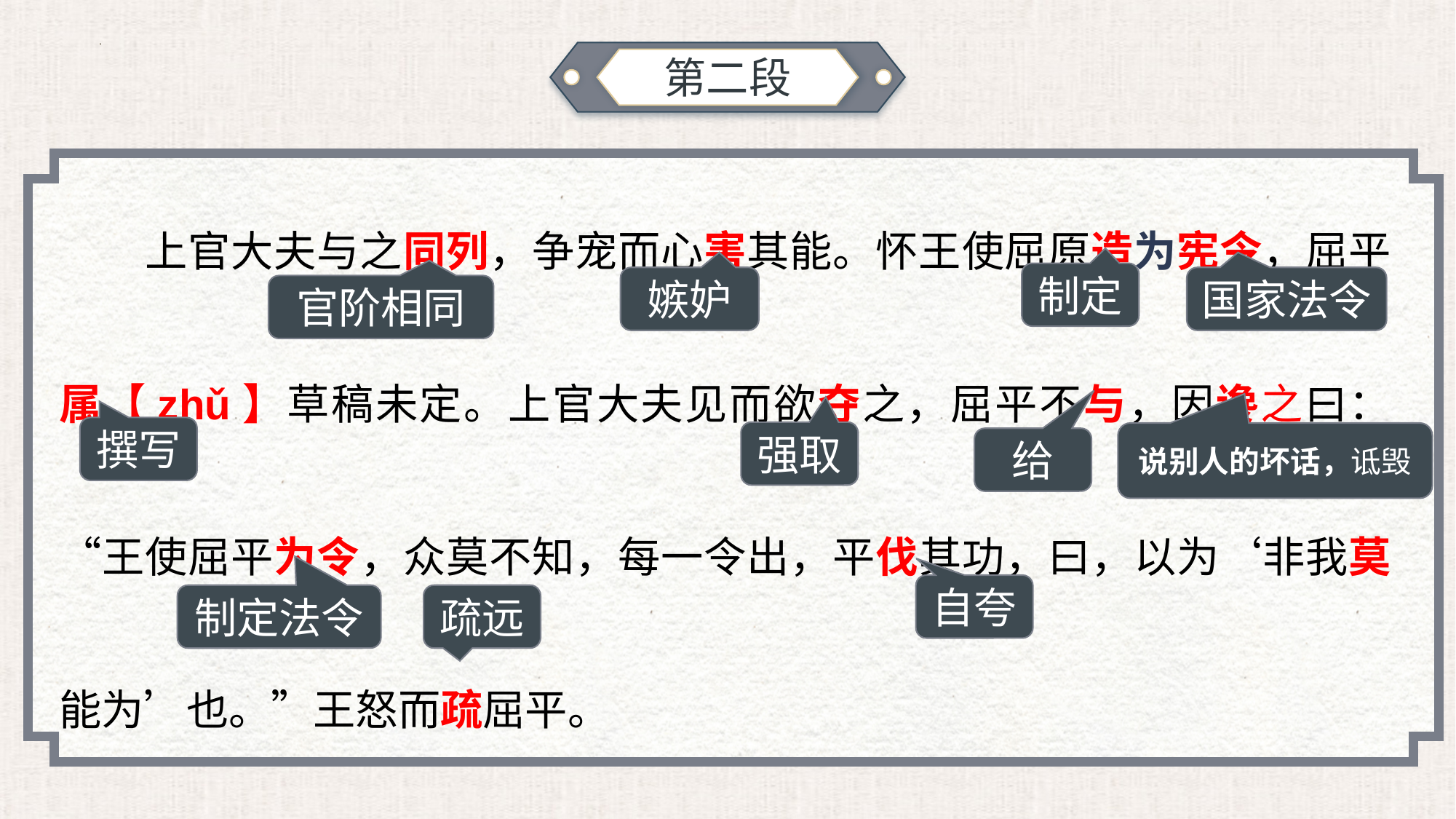

第二段

上官大夫与之同列，争宠而心害其能。怀王使屈原造为宪令，屈平属【zhǔ】草稿未定。上官大夫见而欲夺之，屈平不与，因谗之曰：“王使屈平为令，众莫不知，每一令出，平伐其功，曰，以为‘非我莫能为’也。”王怒而疏屈平。

制定
嫉妒
国家法令
官阶相同
撰写
强取
说别人的坏话，诋毁
给
自夸
制定法令
疏远